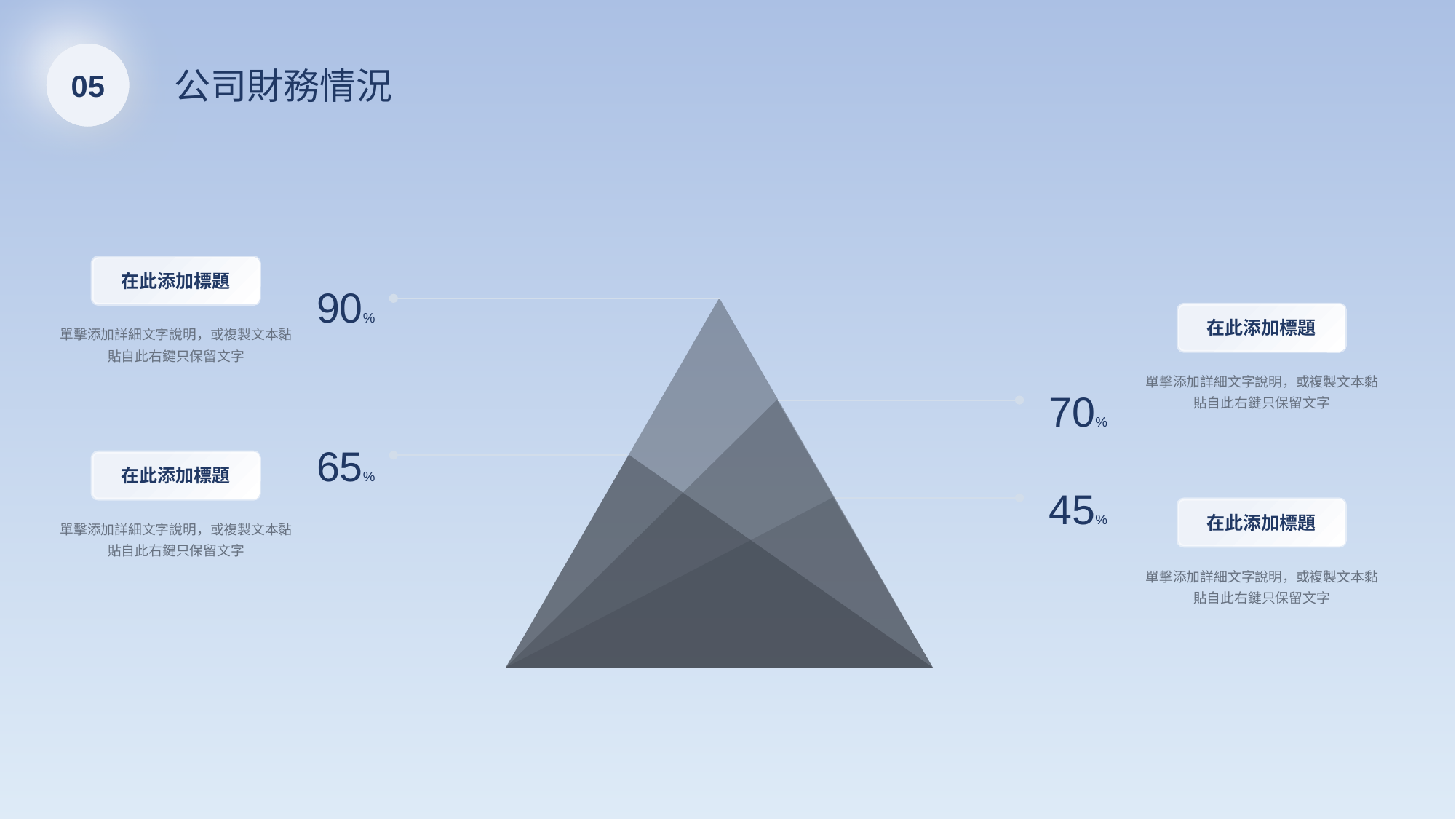

05
公司財務情況

在此添加標題
90%

在此添加標題
單擊添加詳細文字說明，或複製文本黏貼自此右鍵只保留文字
單擊添加詳細文字說明，或複製文本黏貼自此右鍵只保留文字
70%

65%

在此添加標題

45%

在此添加標題
單擊添加詳細文字說明，或複製文本黏貼自此右鍵只保留文字
單擊添加詳細文字說明，或複製文本黏貼自此右鍵只保留文字